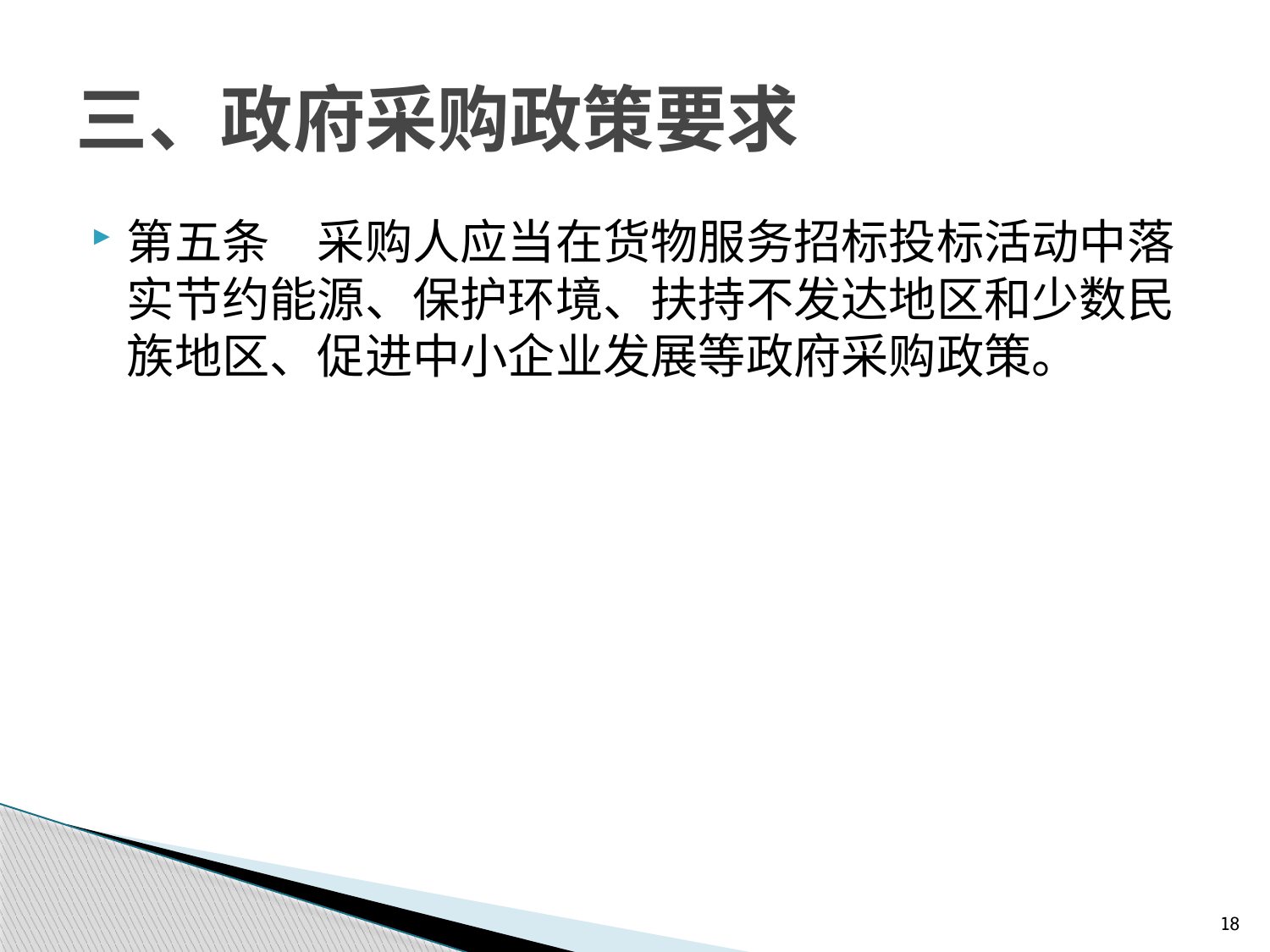

# 三、政府采购政策要求
第五条　采购人应当在货物服务招标投标活动中落实节约能源、保护环境、扶持不发达地区和少数民族地区、促进中小企业发展等政府采购政策。
18